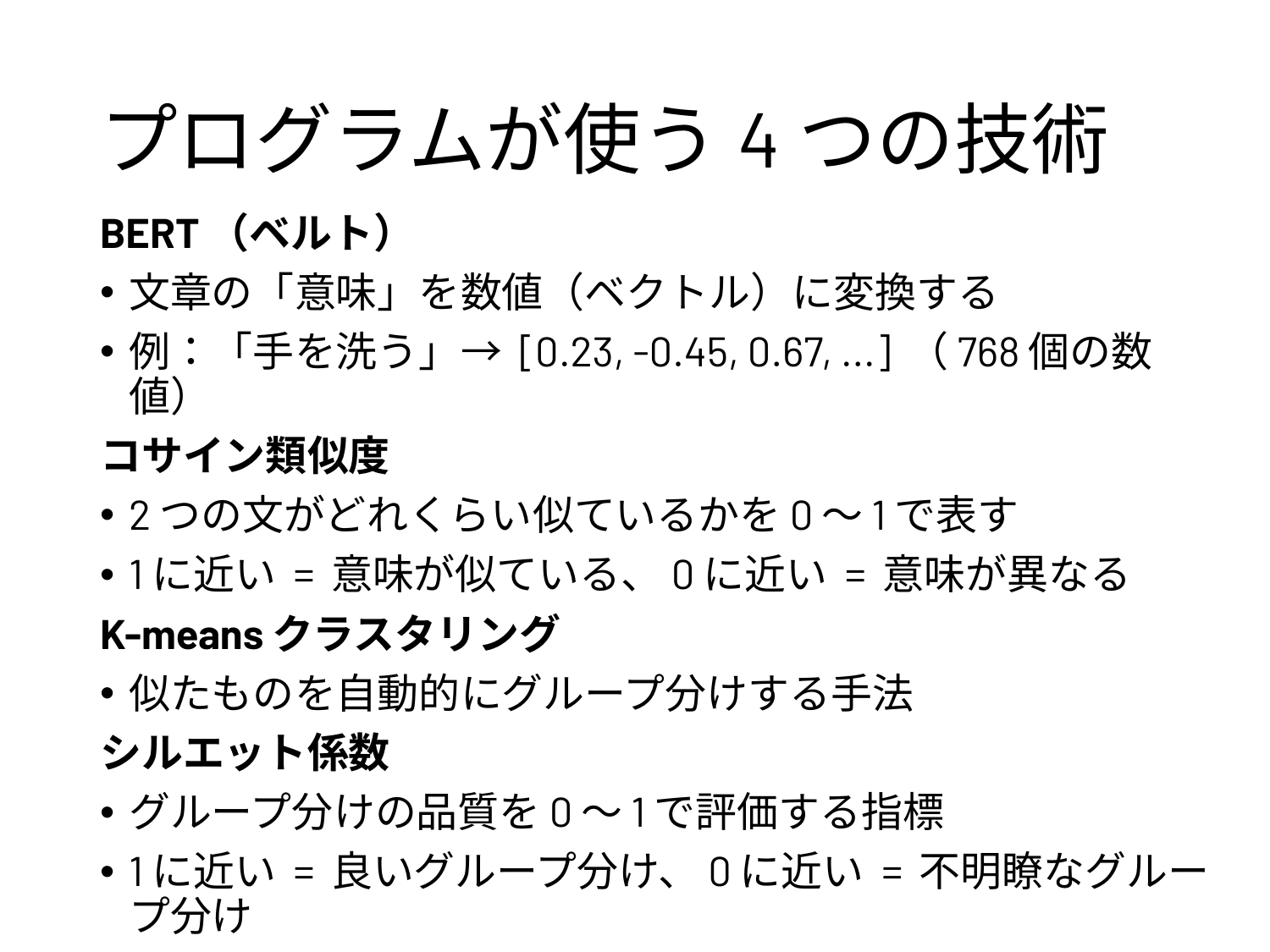

# プログラムが使う4つの技術
BERT（ベルト）
文章の「意味」を数値（ベクトル）に変換する
例：「手を洗う」→ [0.23, -0.45, 0.67, ...] （768個の数値）
コサイン類似度
2つの文がどれくらい似ているかを0〜1で表す
1に近い = 意味が似ている、0に近い = 意味が異なる
K-meansクラスタリング
似たものを自動的にグループ分けする手法
シルエット係数
グループ分けの品質を0〜1で評価する指標
1に近い = 良いグループ分け、0に近い = 不明瞭なグループ分け